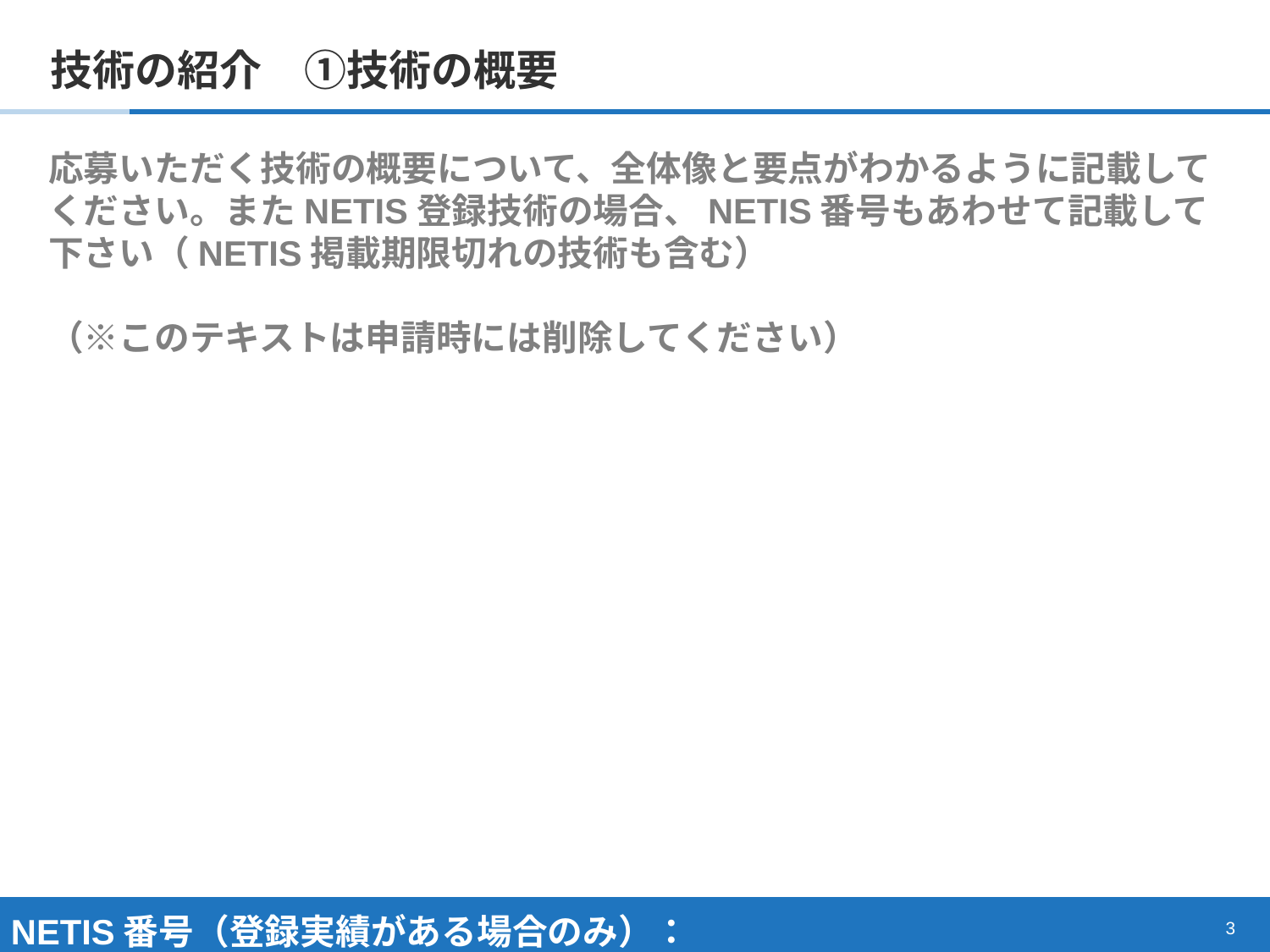

# 技術の紹介　①技術の概要
応募いただく技術の概要について、全体像と要点がわかるように記載してください。またNETIS登録技術の場合、NETIS番号もあわせて記載して下さい（NETIS掲載期限切れの技術も含む）

（※このテキストは申請時には削除してください）
NETIS番号（登録実績がある場合のみ）：